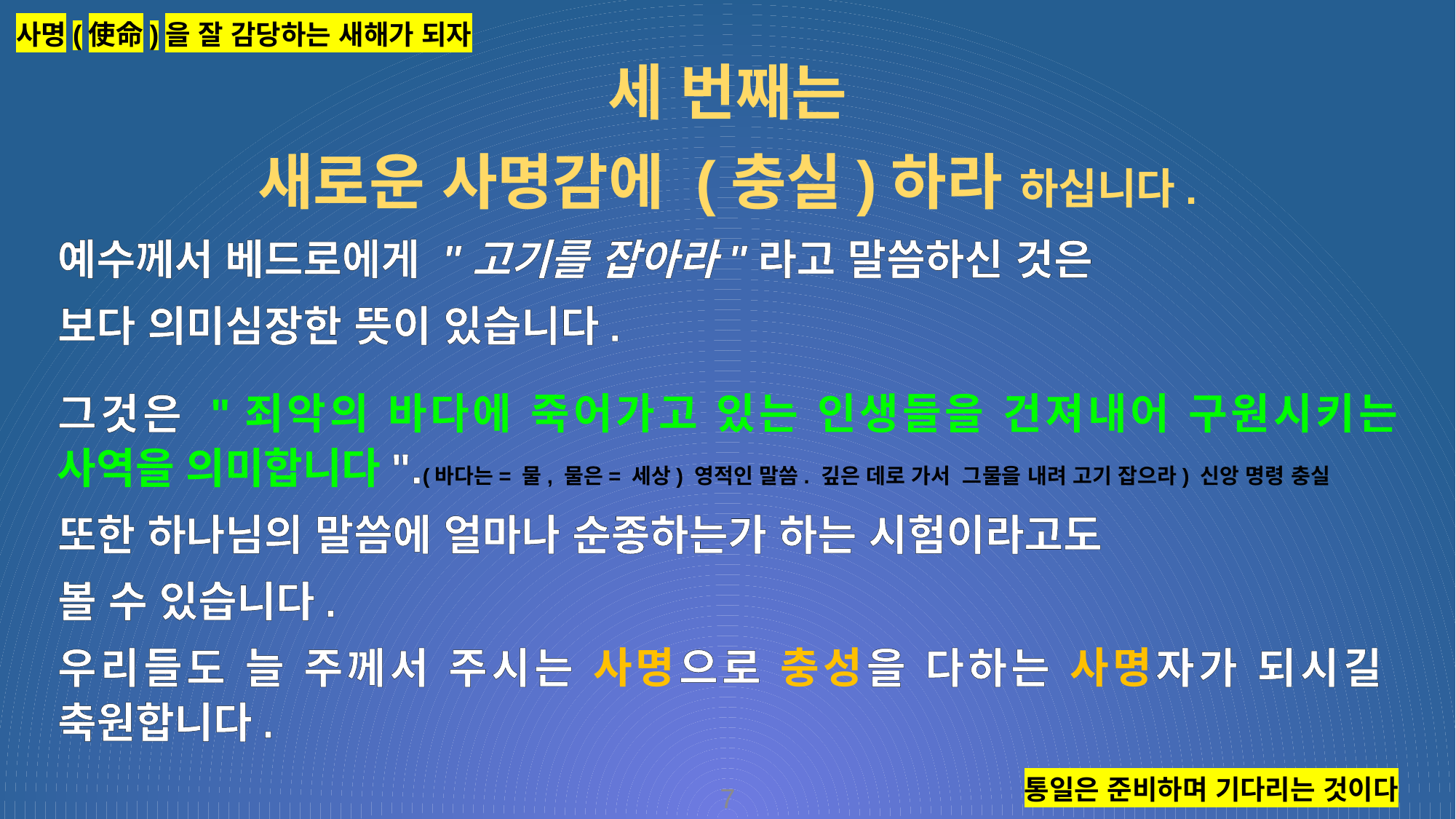

사명(使命)을 잘 감당하는 새해가 되자
세 번째는
새로운 사명감에 (충실)하라 하십니다.
예수께서 베드로에게 "고기를 잡아라"라고 말씀하신 것은
보다 의미심장한 뜻이 있습니다.

그것은 "죄악의 바다에 죽어가고 있는 인생들을 건져내어 구원시키는 사역을 의미합니다".(바다는= 물, 물은= 세상) 영적인 말씀. 깊은 데로 가서  그물을 내려 고기 잡으라) 신앙 명령 충실
또한 하나님의 말씀에 얼마나 순종하는가 하는 시험이라고도
볼 수 있습니다.
우리들도 늘 주께서 주시는 사명으로 충성을 다하는 사명자가 되시길  축원합니다.
통일은 준비하며 기다리는 것이다
7